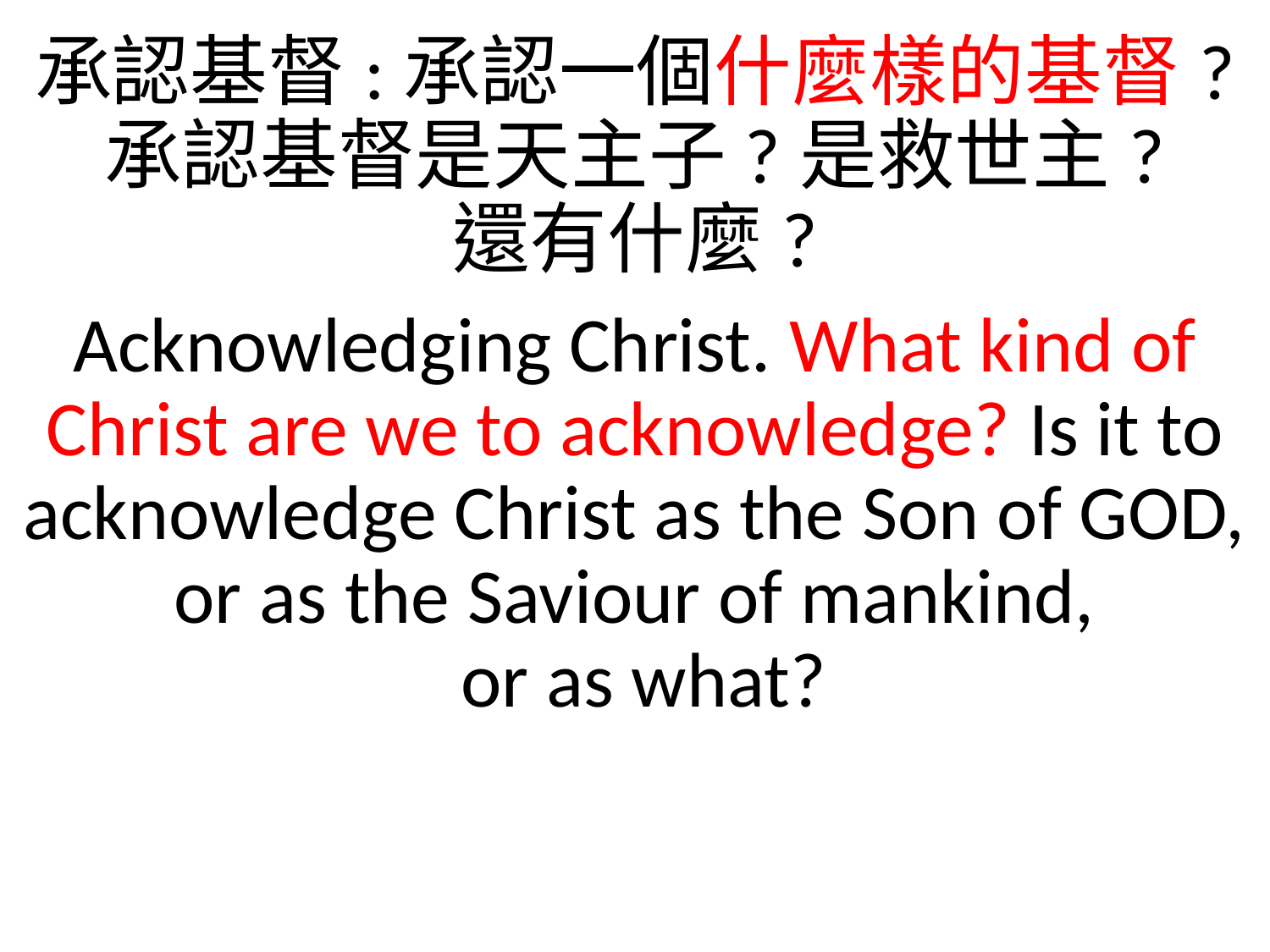

承認基督:承認一個什麼樣的基督?
承認基督是天主子?是救世主?
還有什麼?
Acknowledging Christ. What kind of Christ are we to acknowledge? Is it to acknowledge Christ as the Son of GOD, or as the Saviour of mankind,
 or as what?